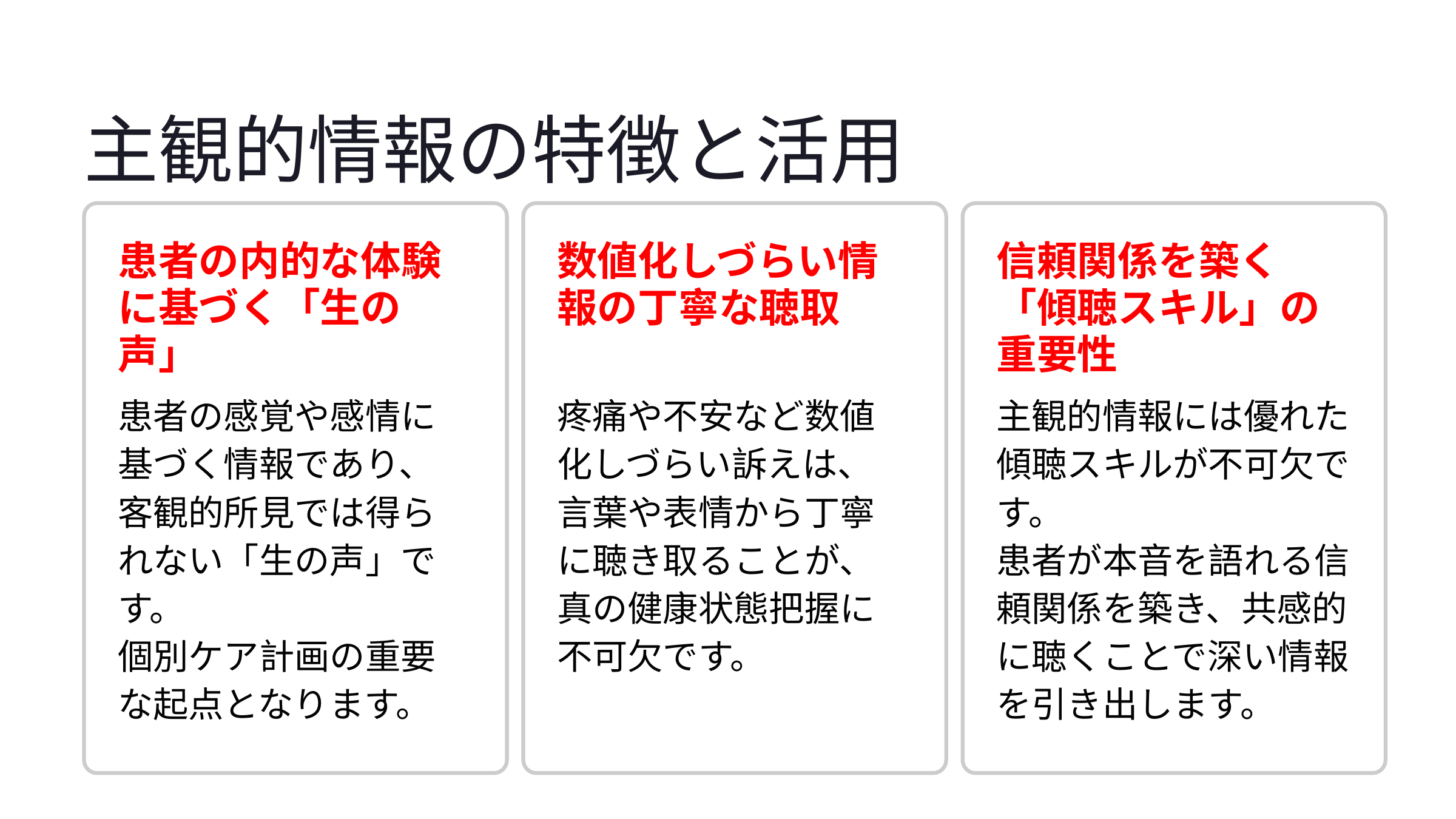

主観的情報の特徴と活用

患者の内的な体験に基づく「生の声」
数値化しづらい情報の丁寧な聴取
信頼関係を築く「傾聴スキル」の重要性
患者の感覚や感情に基づく情報であり、客観的所見では得られない「生の声」です。
個別ケア計画の重要な起点となります。
疼痛や不安など数値化しづらい訴えは、言葉や表情から丁寧に聴き取ることが、真の健康状態把握に不可欠です。
主観的情報には優れた傾聴スキルが不可欠です。
患者が本音を語れる信頼関係を築き、共感的に聴くことで深い情報を引き出します。